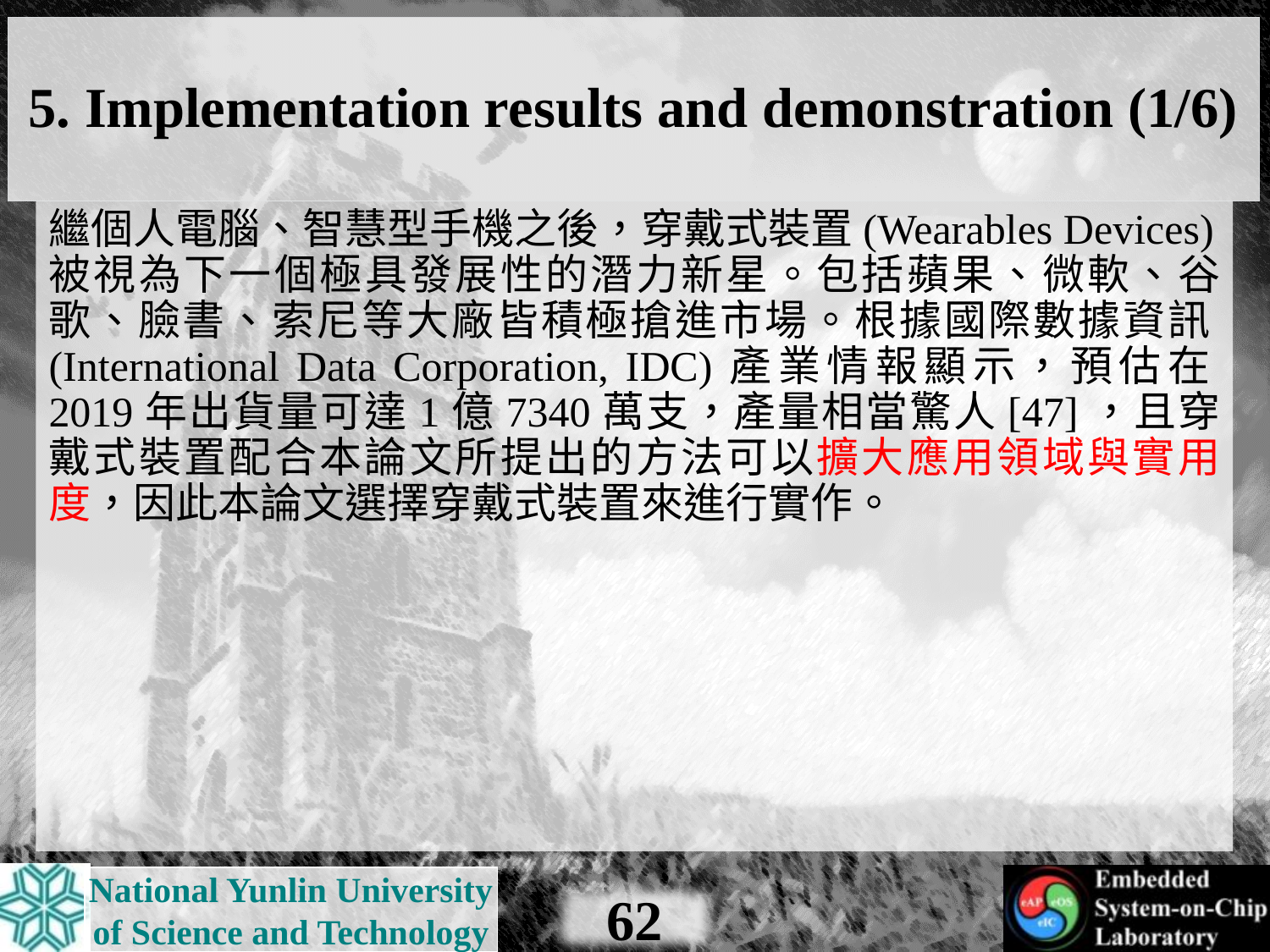

# 5. Implementation results and demonstration (1/6)
繼個人電腦、智慧型手機之後，穿戴式裝置(Wearables Devices)被視為下一個極具發展性的潛力新星。包括蘋果、微軟、谷歌、臉書、索尼等大廠皆積極搶進市場。根據國際數據資訊(International Data Corporation, IDC)產業情報顯示，預估在2019年出貨量可達1億7340萬支，產量相當驚人[47]，且穿戴式裝置配合本論文所提出的方法可以擴大應用領域與實用度，因此本論文選擇穿戴式裝置來進行實作。